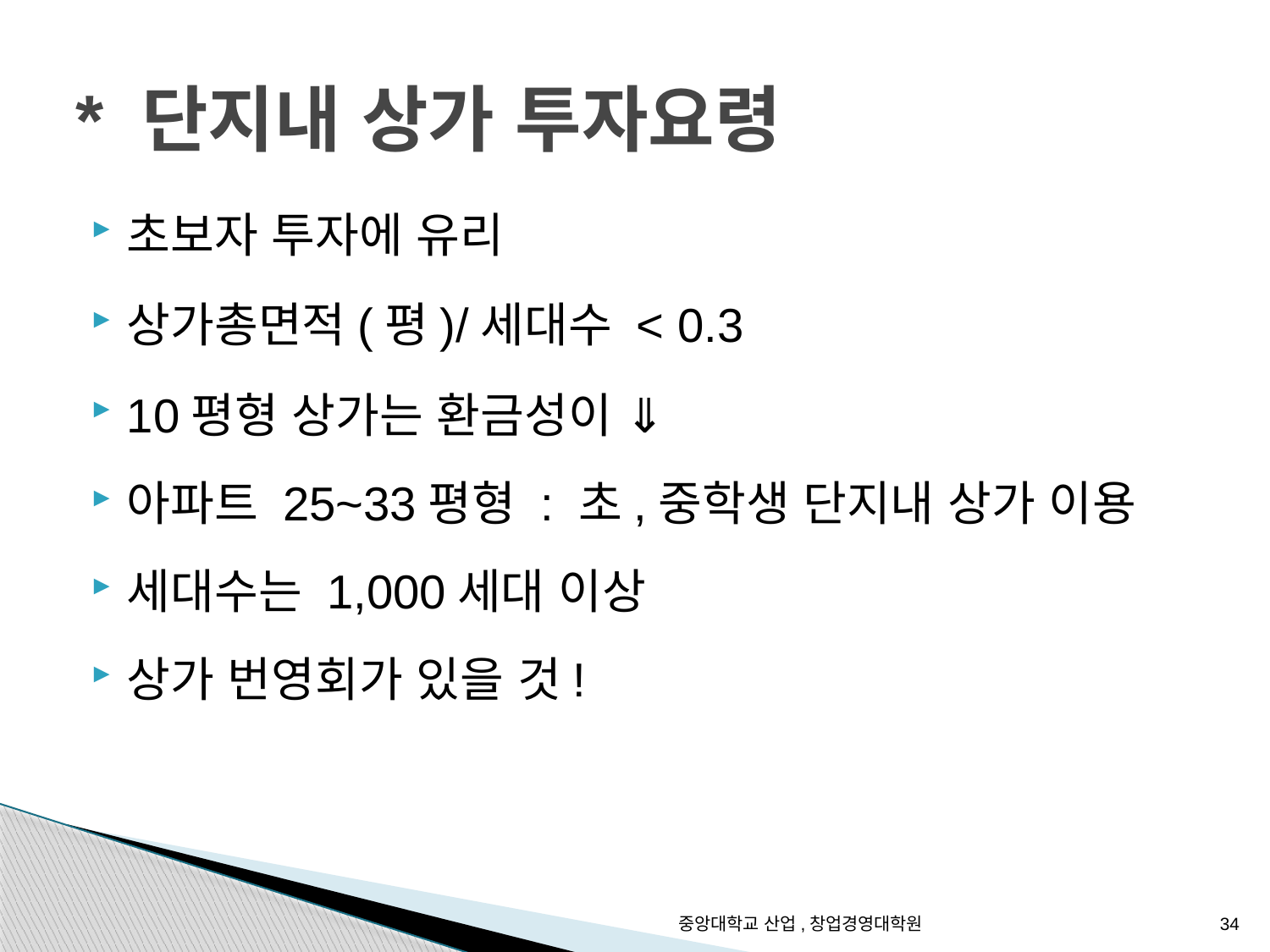

# * 단지내 상가 투자요령
초보자 투자에 유리

상가총면적(평)/세대수 < 0.3

10평형 상가는 환금성이 ⇓

아파트 25~33평형 : 초,중학생 단지내 상가 이용

세대수는 1,000세대 이상

상가 번영회가 있을 것!
중앙대학교 산업,창업경영대학원
34